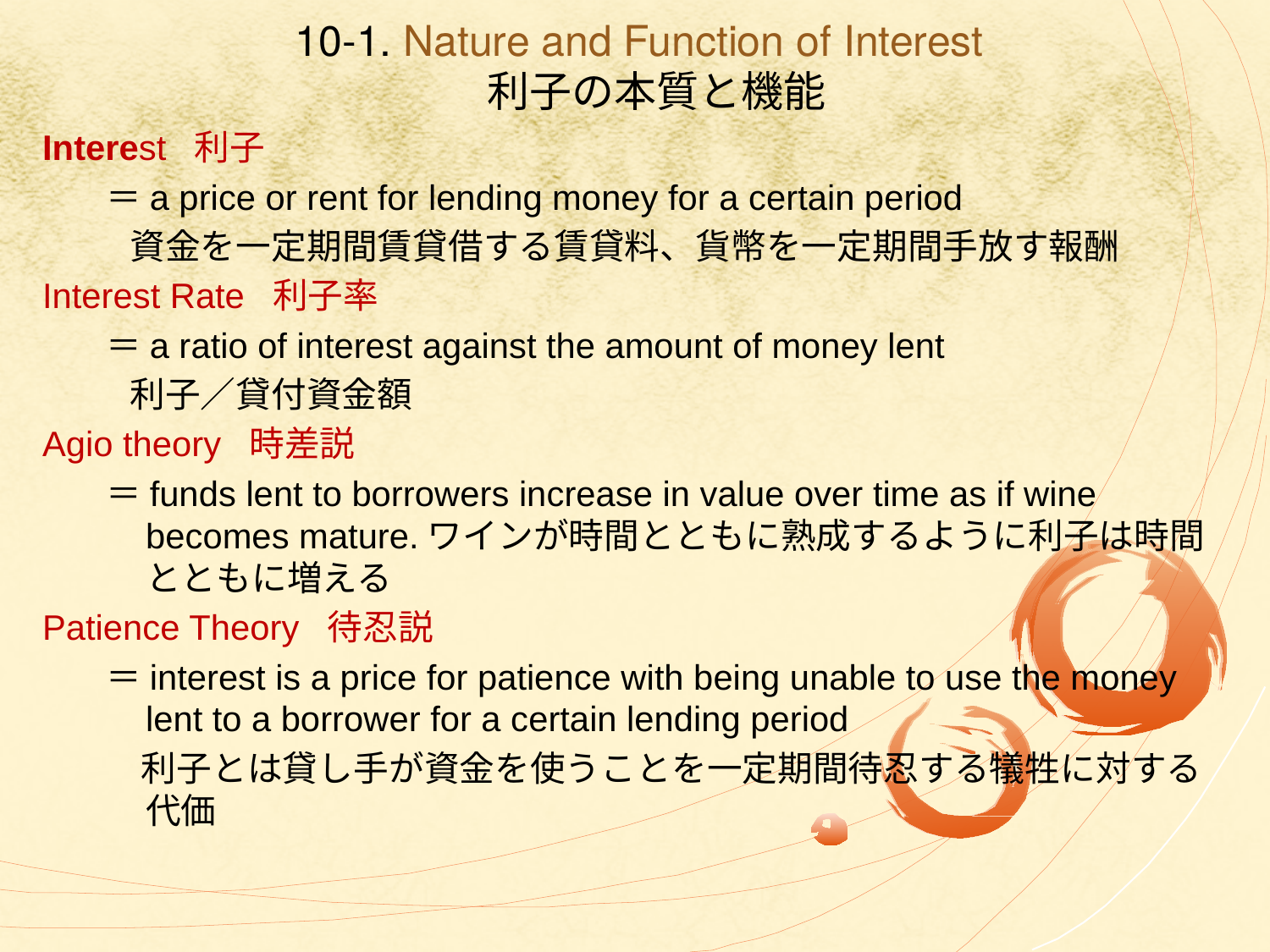

# 10-1. Nature and Function of Interest 利子の本質と機能
Interest  利子
＝a price or rent for lending money for a certain period
  資金を一定期間賃貸借する賃貸料、貨幣を一定期間手放す報酬
Interest Rate  利子率
＝a ratio of interest against the amount of money lent
  利子／貸付資金額
Agio theory  時差説
＝funds lent to borrowers increase in value over time as if wine becomes mature.ワインが時間とともに熟成するように利子は時間とともに増える
Patience Theory  待忍説
＝interest is a price for patience with being unable to use the money lent to a borrower for a certain lending period
　利子とは貸し手が資金を使うことを一定期間待忍する犠牲に対する代価